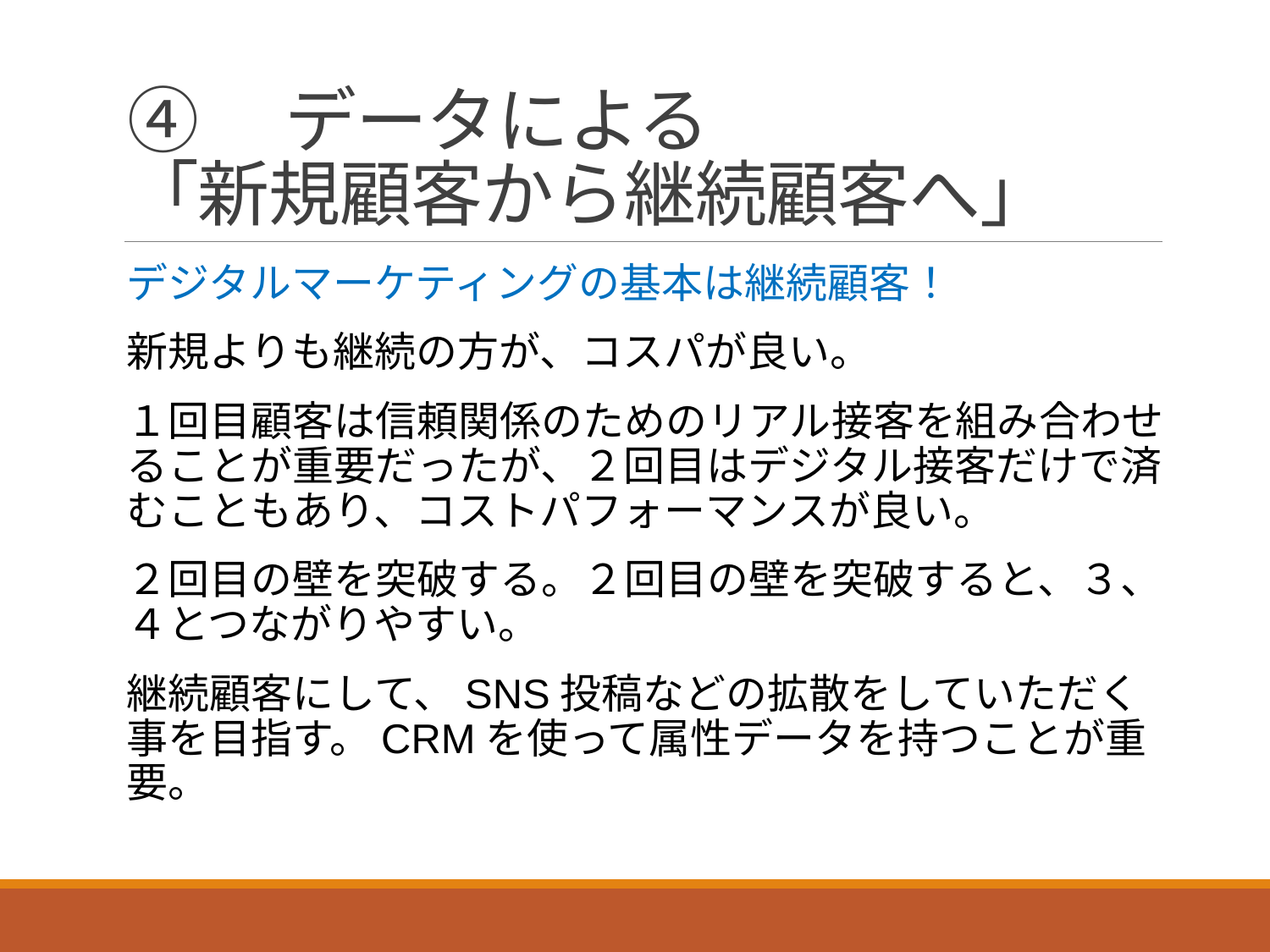

# ④　データによる 「新規顧客から継続顧客へ」
デジタルマーケティングの基本は継続顧客！
新規よりも継続の方が、コスパが良い。
１回目顧客は信頼関係のためのリアル接客を組み合わせることが重要だったが、２回目はデジタル接客だけで済むこともあり、コストパフォーマンスが良い。
２回目の壁を突破する。２回目の壁を突破すると、３、４とつながりやすい。
継続顧客にして、SNS投稿などの拡散をしていただく事を目指す。CRMを使って属性データを持つことが重要。